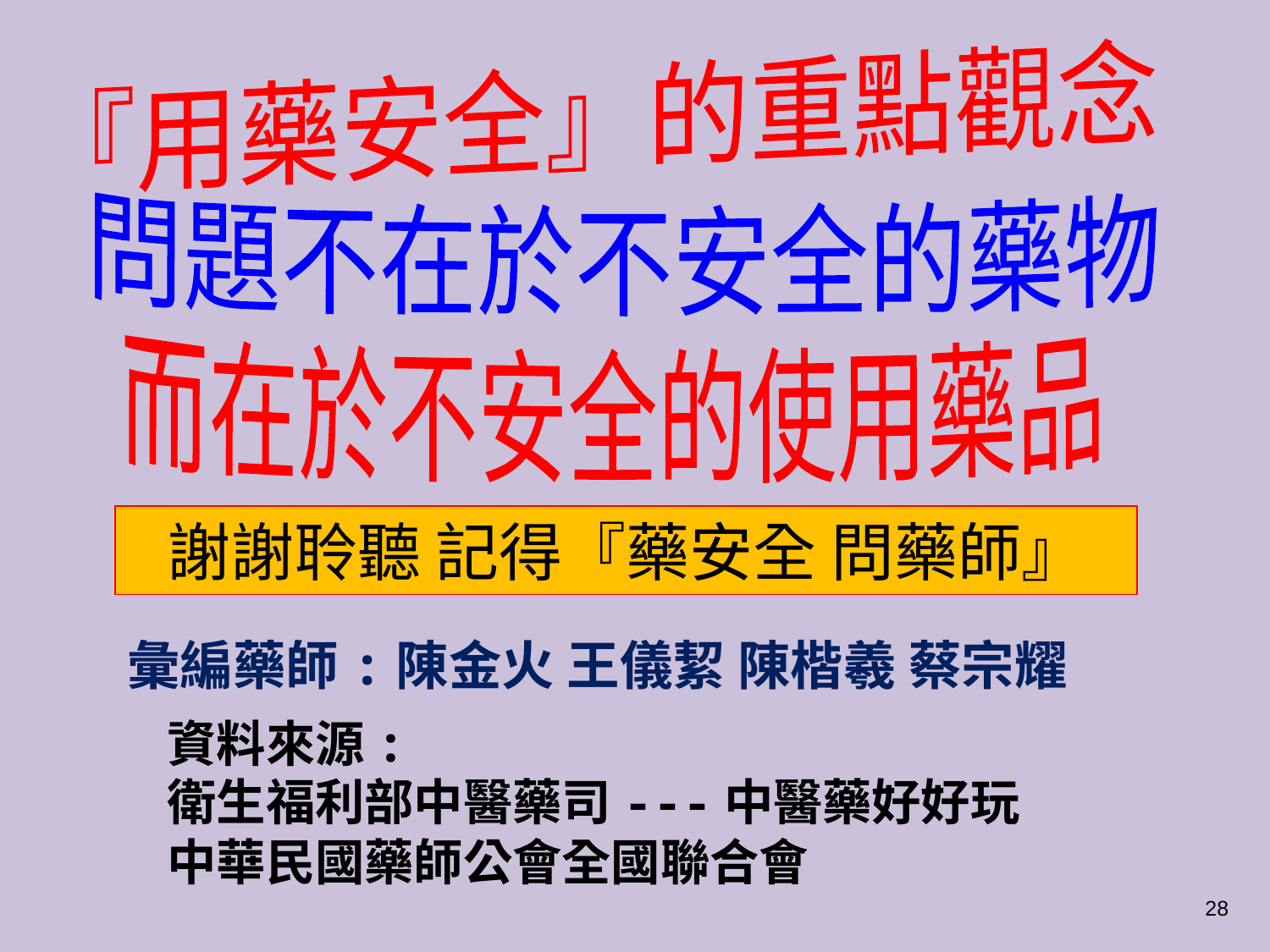

『用藥安全』的重點觀念
問題不在於不安全的藥物
而在於不安全的使用藥品
謝謝聆聽 記得『藥安全 問藥師』
彙編藥師:陳金火 王儀絜 陳楷羲 蔡宗耀
資料來源:
衛生福利部中醫藥司---中醫藥好好玩
中華民國藥師公會全國聯合會
28